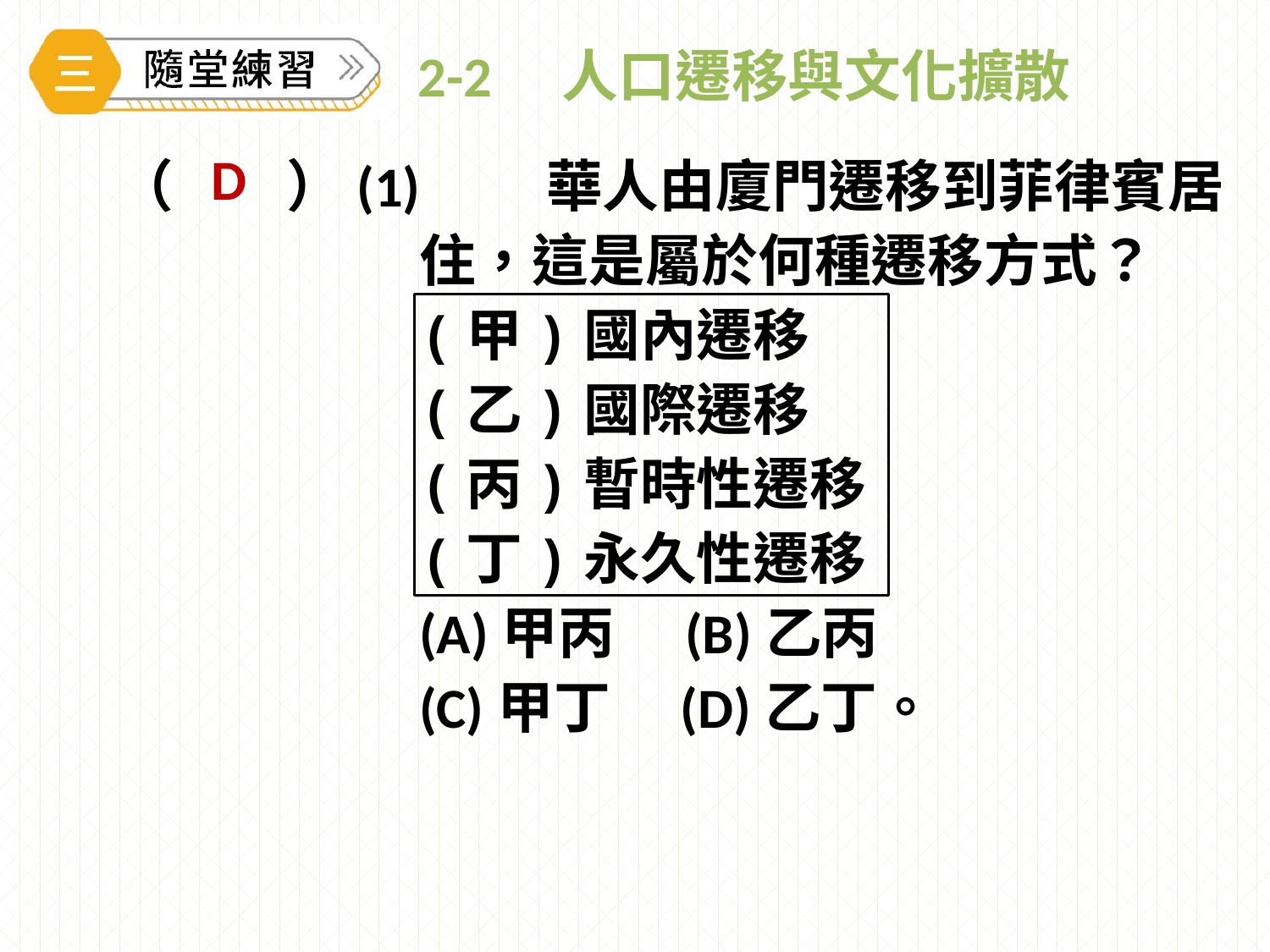

# 2-2　人口遷移與文化擴散
（　　）(1)	華人由廈門遷移到菲律賓居住，這是屬於何種遷移方式？
(甲)國內遷移　
(乙)國際遷移
(丙)暫時性遷移
(丁)永久性遷移
(A)甲丙　(B)乙丙
(C)甲丁　(D)乙丁。
D